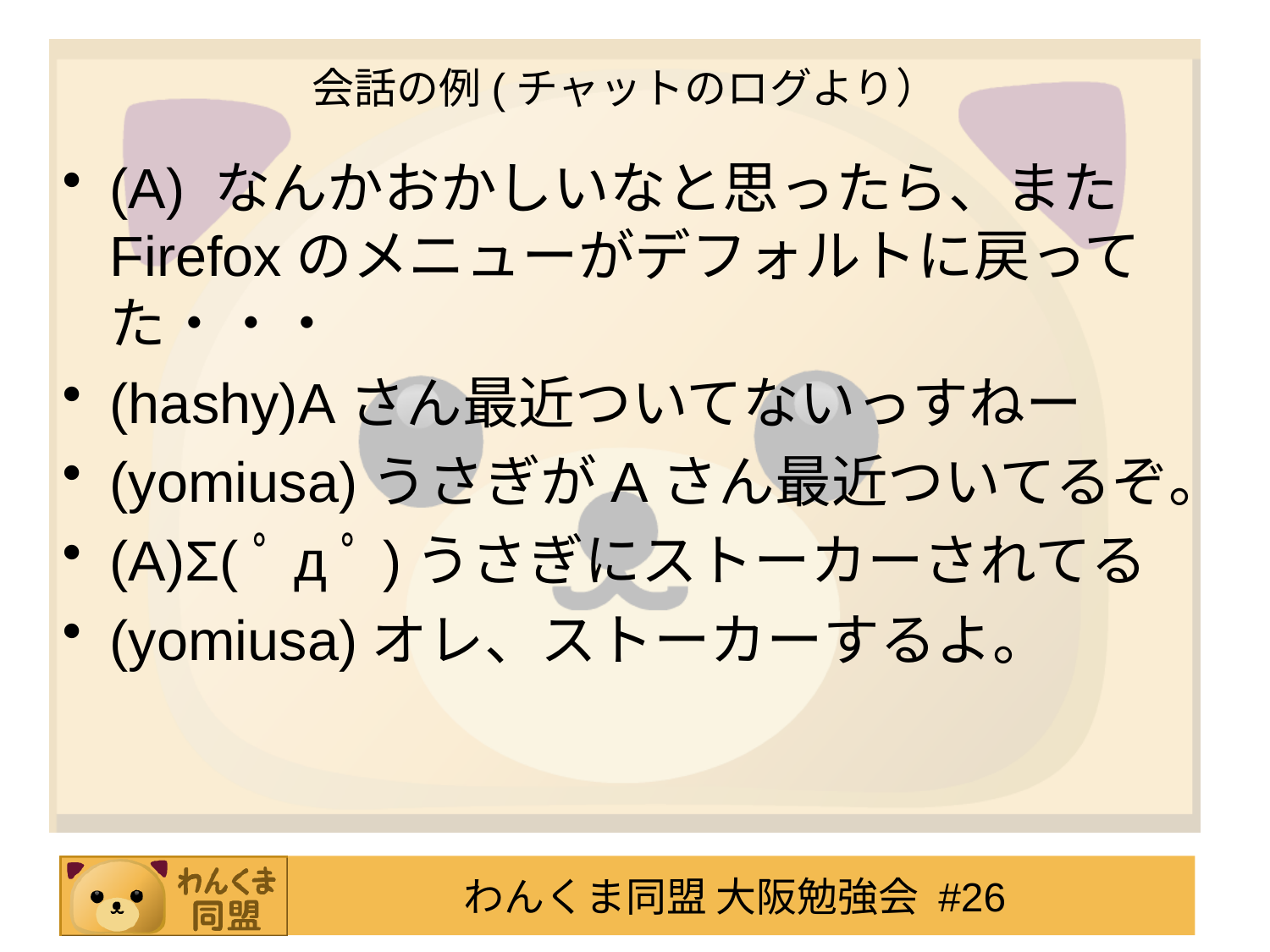

会話の例(チャットのログより）
(A) なんかおかしいなと思ったら、またFirefoxのメニューがデフォルトに戻ってた・・・
(hashy)Aさん最近ついてないっすねー
(yomiusa)うさぎがAさん最近ついてるぞ。
(A)Σ(ﾟдﾟ)うさぎにストーカーされてる
(yomiusa)オレ、ストーカーするよ。